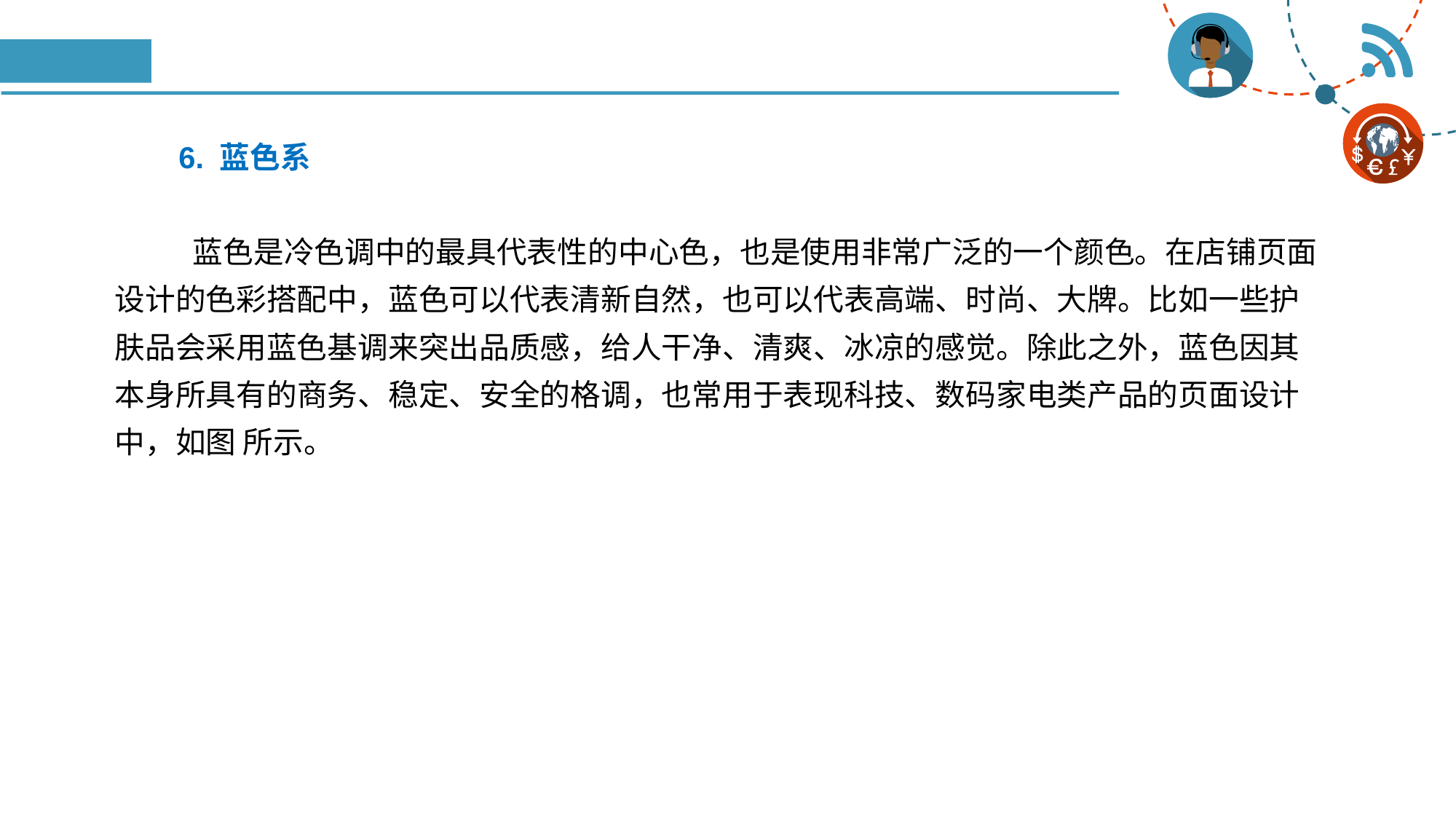

6. 蓝色系

 蓝色是冷色调中的最具代表性的中心色，也是使用非常广泛的一个颜色。在店铺页面设计的色彩搭配中，蓝色可以代表清新自然，也可以代表高端、时尚、大牌。比如一些护肤品会采用蓝色基调来突出品质感，给人干净、清爽、冰凉的感觉。除此之外，蓝色因其本身所具有的商务、稳定、安全的格调，也常用于表现科技、数码家电类产品的页面设计中，如图 所示。